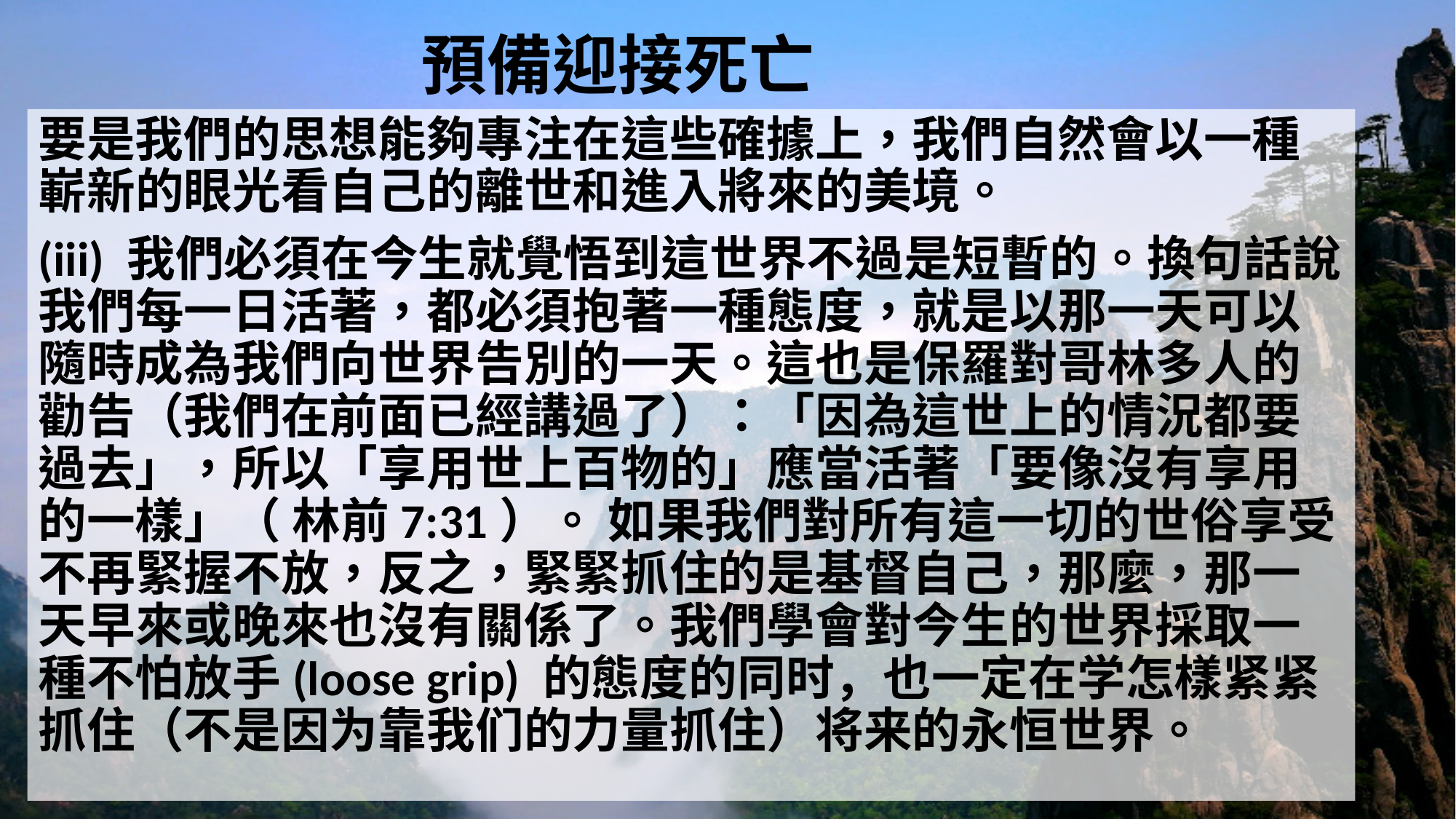

# 預備迎接死亡
要是我們的思想能夠專注在這些確據上，我們自然會以一種嶄新的眼光看自己的離世和進入將來的美境。
(iii) 我們必須在今生就覺悟到這世界不過是短暫的。換句話說，我們每一日活著，都必須抱著一種態度，就是以那一天可以隨時成為我們向世界告別的一天。這也是保羅對哥林多人的勸告（我們在前面已經講過了）：「因為這世上的情況都要過去」，所以「享用世上百物的」應當活著「要像沒有享用的一樣」（ 林前7:31）。 如果我們對所有這一切的世俗享受不再緊握不放，反之，緊緊抓住的是基督自己，那麼，那一天早來或晚來也沒有關係了。我們學會對今生的世界採取一種不怕放手(loose grip) 的態度的同时，也一定在学怎樣紧紧抓住（不是因为靠我们的力量抓住）将来的永恒世界。